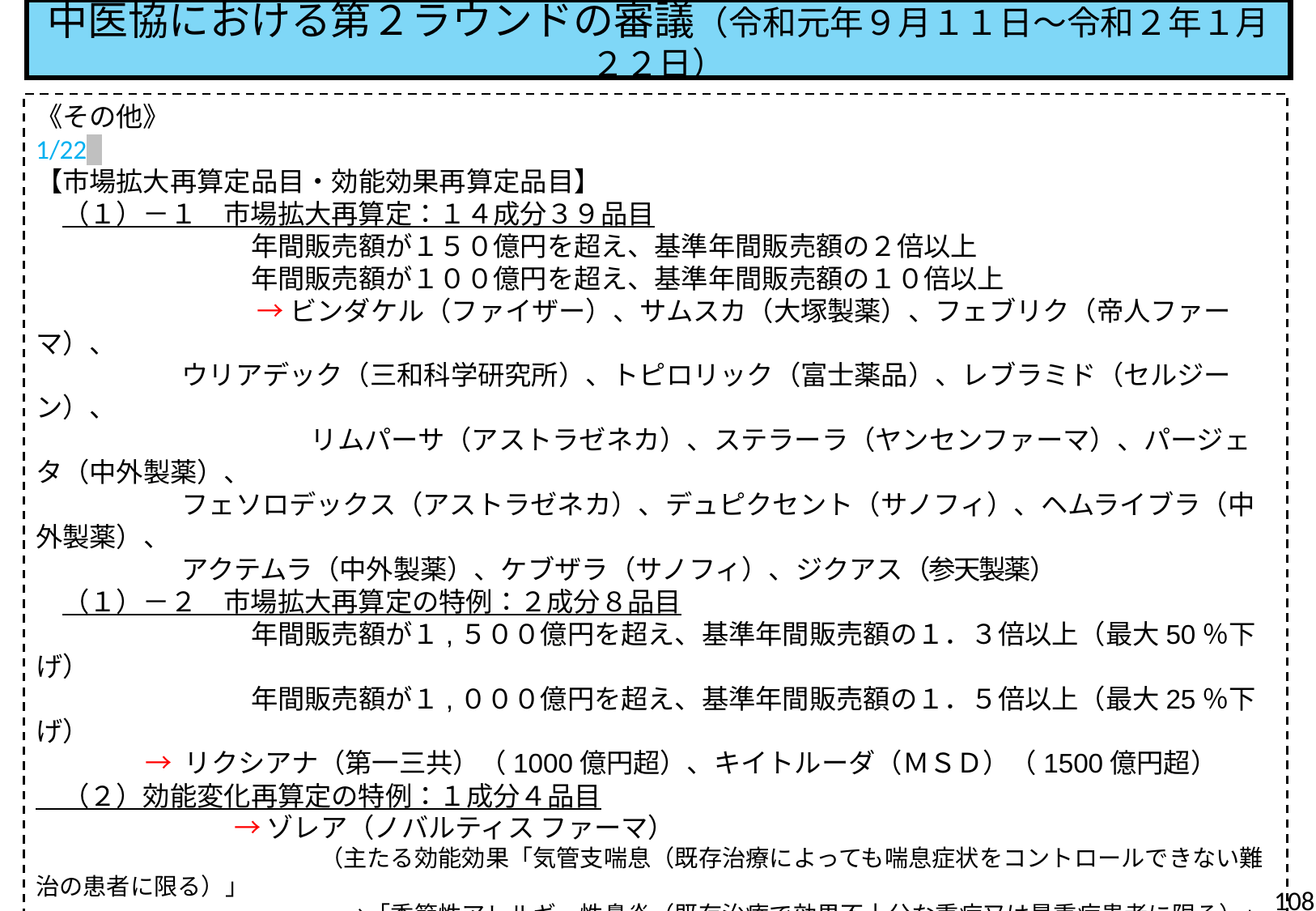

中医協における第２ラウンドの審議（令和元年９月１１日～令和２年１月２２日）
《その他》
1/22
【市場拡大再算定品目・効能効果再算定品目】
　（１）－１　市場拡大再算定：１４成分３９品目
　　　　　　　　年間販売額が１５０億円を超え、基準年間販売額の２倍以上
　　　　　　　　年間販売額が１００億円を超え、基準年間販売額の１０倍以上
　　　　　　　　 → ビンダケル（ファイザー）、サムスカ（大塚製薬）、フェブリク（帝人ファーマ）、
                       ウリアデック（三和科学研究所）、トピロリック（富士薬品）、レブラミド（セルジーン）、
　　　　　　　　　　 リムパーサ（アストラゼネカ）、ステラーラ（ヤンセンファーマ）、パージェタ（中外製薬）、
                       フェソロデックス（アストラゼネカ）、デュピクセント（サノフィ）、ヘムライブラ（中外製薬）、
                       アクテムラ（中外製薬）、ケブザラ（サノフィ）、ジクアス（参天製薬）
　（１）－２　市場拡大再算定の特例：２成分８品目
　　　　　　　　年間販売額が１,５００億円を超え、基準年間販売額の１．３倍以上（最大50％下げ）
　　　　　　　　年間販売額が１,０００億円を超え、基準年間販売額の１．５倍以上（最大25％下げ）
                  → リクシアナ（第一三共）（1000億円超）、キイトルーダ（ＭＳＤ）（1500億円超）
　（２）効能変化再算定の特例：１成分４品目
    　　　　　　 → ゾレア（ノバルティス ファーマ）
　　　　　　　　　　　　（主たる効能効果「気管支喘息（既存治療によっても喘息症状をコントロールできない難治の患者に限る）」
　　　　　　　　　　　　　→「季節性アレルギー性鼻炎（既存治療で効果不十分な重症又は最重症患者に限る）」  ）
108